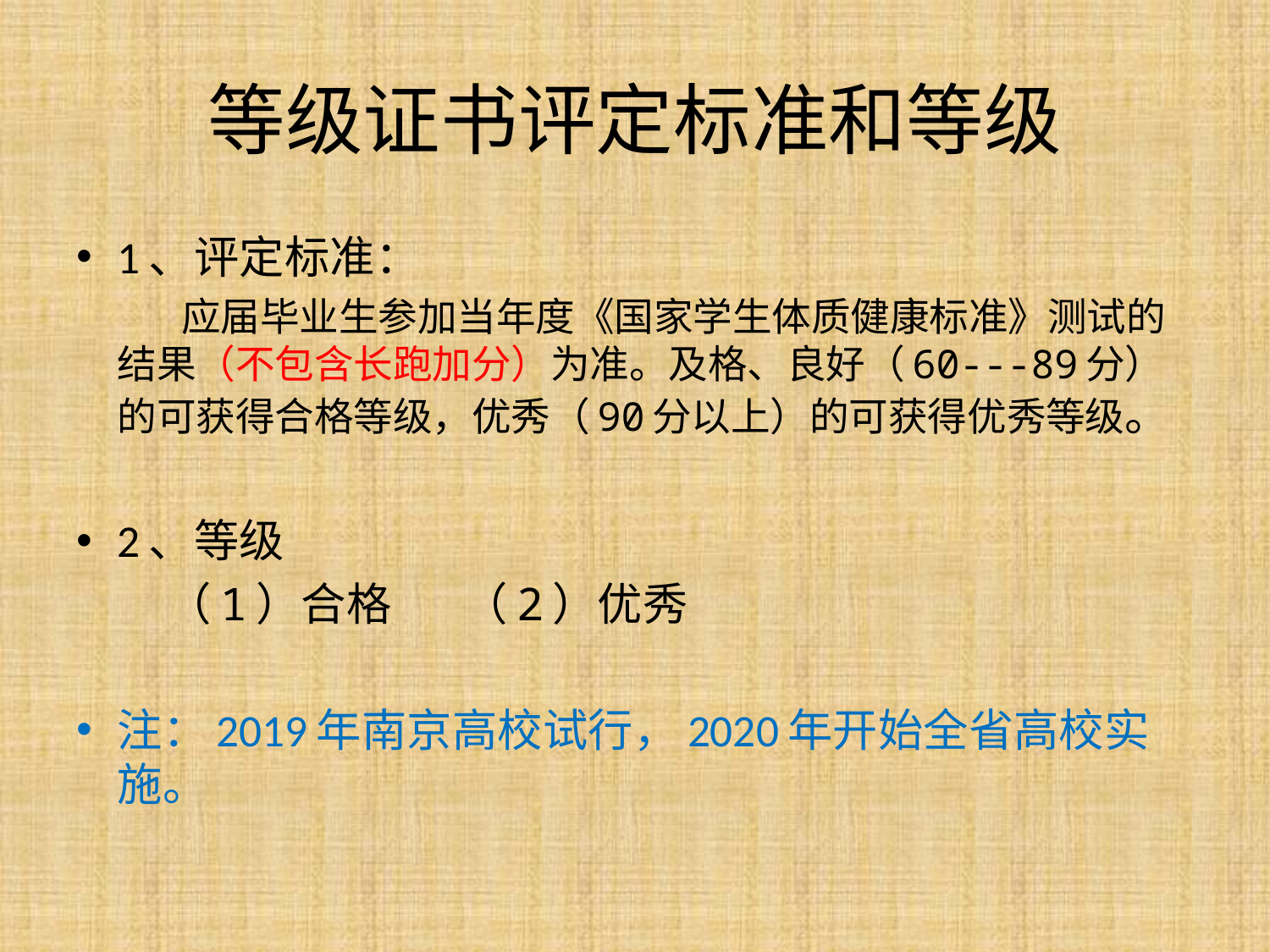

# 等级证书评定标准和等级
1、评定标准：
           应届毕业生参加当年度《国家学生体质健康标准》测试的结果（不包含长跑加分）为准。及格、良好（60---89分）的可获得合格等级，优秀（90分以上）的可获得优秀等级。

2、等级
        （1）合格       （2）优秀

注：2019年南京高校试行，2020年开始全省高校实施。